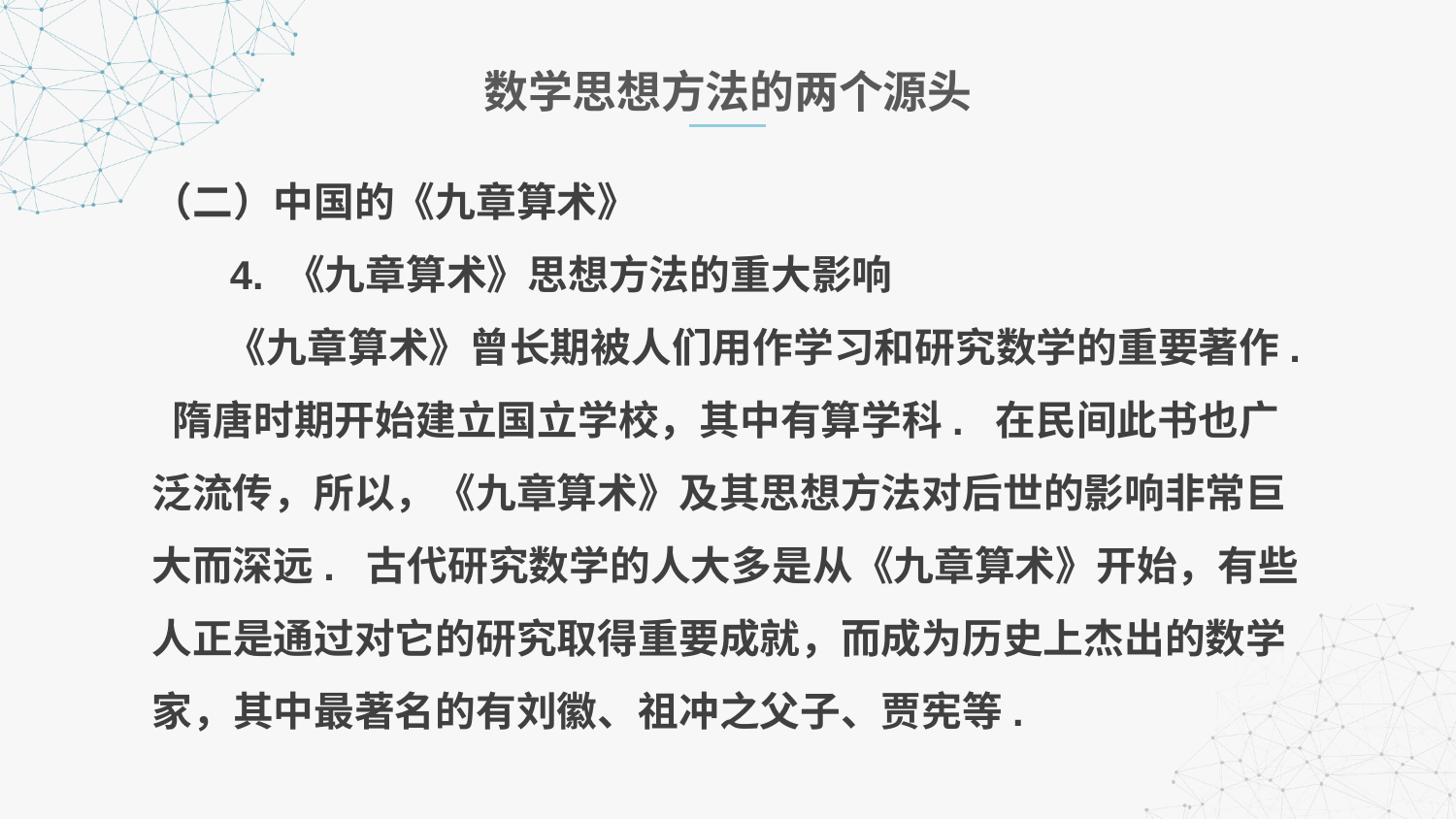

数学思想方法的两个源头
（二）中国的《九章算术》
       4. 《九章算术》思想方法的重大影响
       《九章算术》曾长期被人们用作学习和研究数学的重要著作.  隋唐时期开始建立国立学校，其中有算学科.  在民间此书也广泛流传，所以，《九章算术》及其思想方法对后世的影响非常巨大而深远.  古代研究数学的人大多是从《九章算术》开始，有些人正是通过对它的研究取得重要成就，而成为历史上杰出的数学家，其中最著名的有刘徽、祖冲之父子、贾宪等.